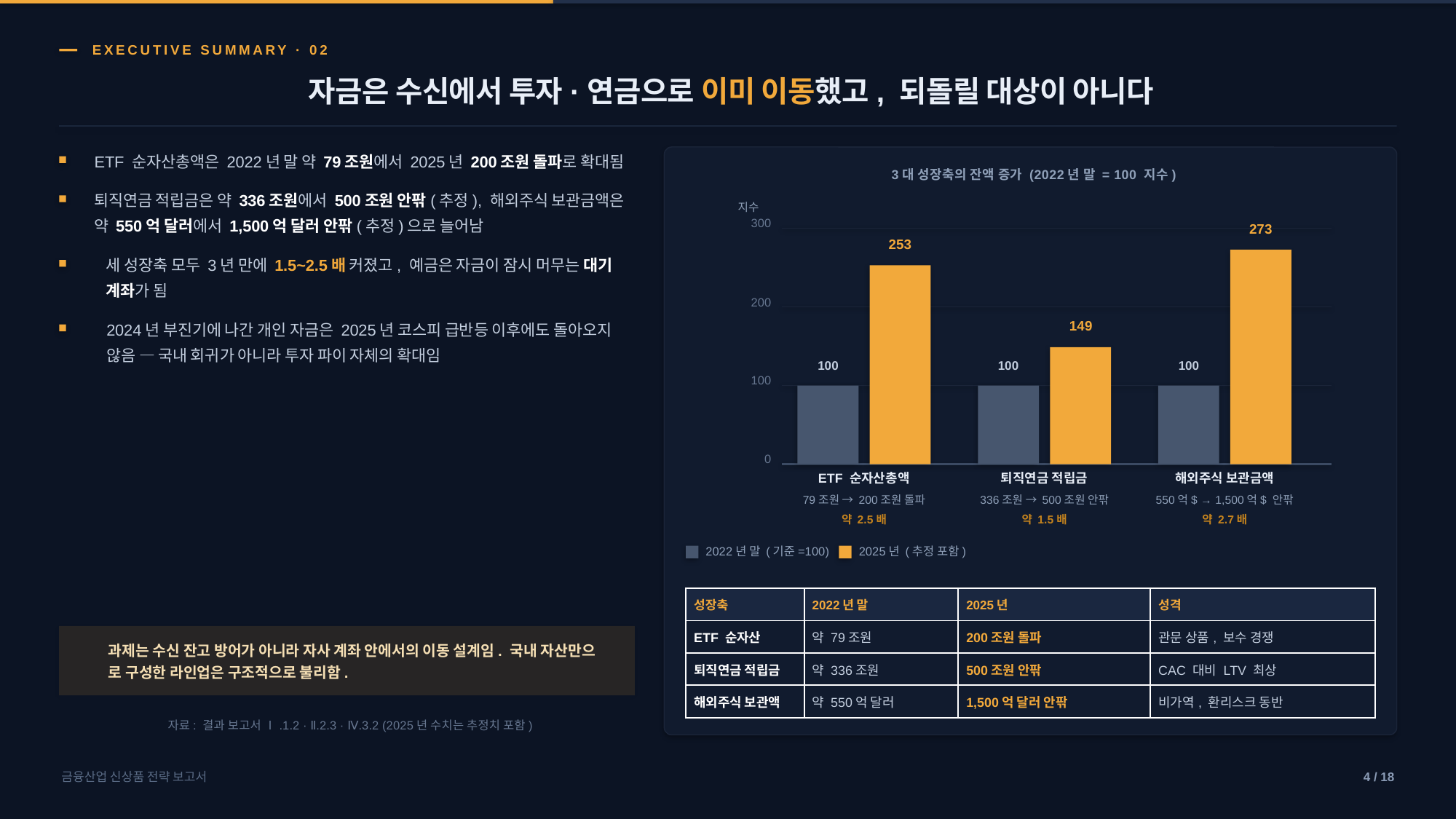

EXECUTIVE SUMMARY · 02

자금은 수신에서 투자·연금으로 이미 이동했고, 되돌릴 대상이 아니다

ETF 순자산총액은 2022년 말 약 79조원에서 2025년 200조원 돌파로 확대됨

3대 성장축의 잔액 증가 (2022년 말 = 100 지수)
퇴직연금 적립금은 약 336조원에서 500조원 안팎(추정), 해외주식 보관금액은
약 550억 달러에서 1,500억 달러 안팎(추정)으로 늘어남

지수
300
273
253
세 성장축 모두 3년 만에 1.5~2.5배 커졌고, 예금은 자금이 잠시 머무는 대기
계좌가 됨

200
2024년 부진기에 나간 개인 자금은 2025년 코스피 급반등 이후에도 돌아오지
않음 — 국내 회귀가 아니라 투자 파이 자체의 확대임
149

100
100
100
100

0
ETF 순자산총액
퇴직연금 적립금
해외주식 보관금액
79조원 → 200조원 돌파
336조원 → 500조원 안팎
550억$ → 1,500억$ 안팎
약 2.5배
약 1.5배
약 2.7배
2022년 말 (기준=100)
2025년 (추정 포함)

| 성장축 | 2022년 말 | 2025년 | 성격 |
| --- | --- | --- | --- |
| ETF 순자산 | 약 79조원 | 200조원 돌파 | 관문 상품, 보수 경쟁 |
| 퇴직연금 적립금 | 약 336조원 | 500조원 안팎 | CAC 대비 LTV 최상 |
| 해외주식 보관액 | 약 550억 달러 | 1,500억 달러 안팎 | 비가역, 환리스크 동반 |

과제는 수신 잔고 방어가 아니라 자사 계좌 안에서의 이동 설계임. 국내 자산만으
로 구성한 라인업은 구조적으로 불리함.
자료: 결과 보고서 Ⅰ.1.2 · Ⅱ.2.3 · Ⅳ.3.2 (2025년 수치는 추정치 포함)
금융산업 신상품 전략 보고서
4 / 18